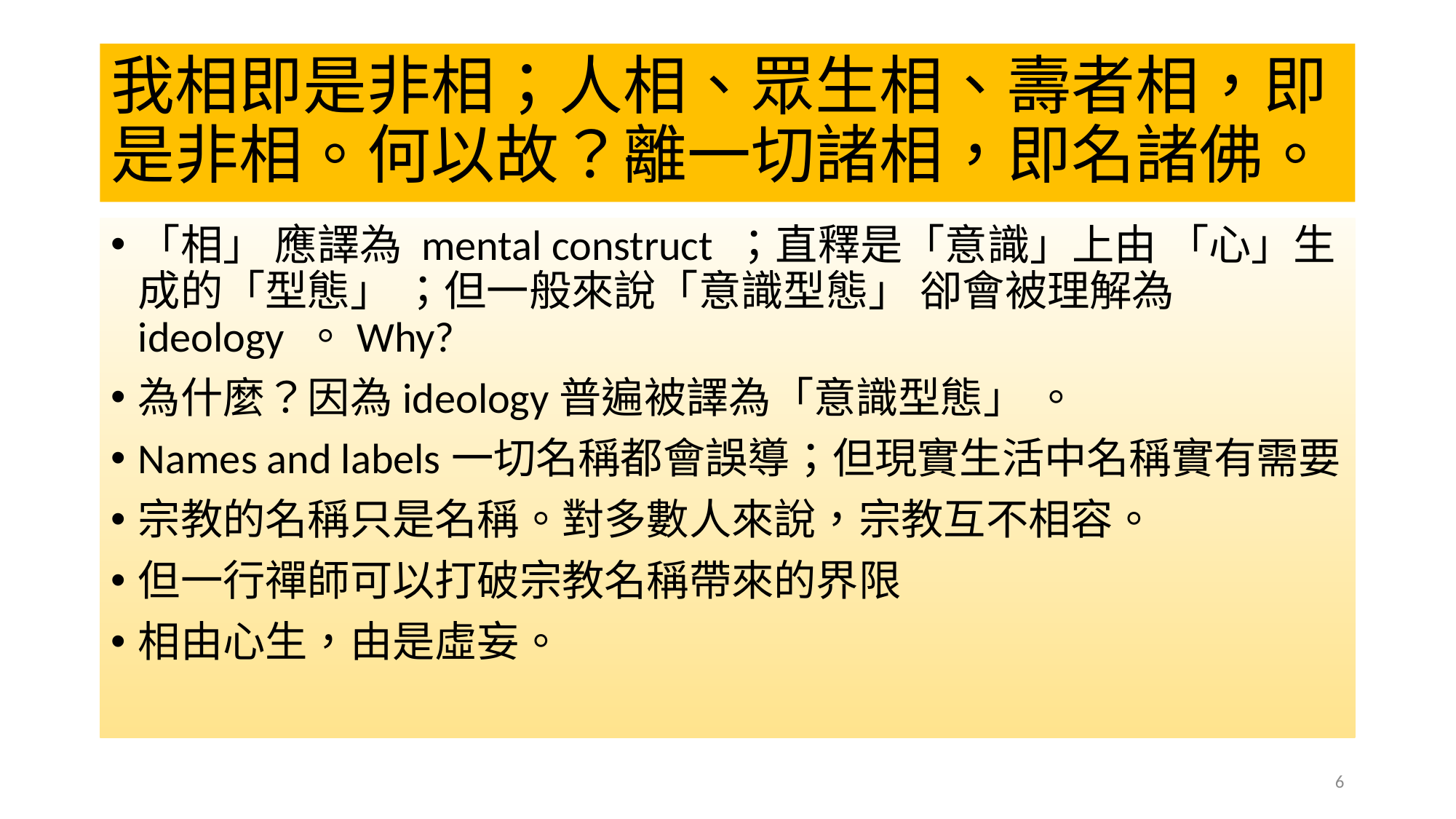

# 我相即是非相；人相、眾生相、壽者相，即是非相。何以故？離一切諸相，即名諸佛。
「相」 應譯為 mental construct ；直釋是「意識」上由 「心」生成的「型態」 ；但一般來說「意識型態」 卻會被理解為ideology 。Why?
為什麼？因為ideology普遍被譯為「意識型態」 。
Names and labels一切名稱都會誤導；但現實生活中名稱實有需要
宗教的名稱只是名稱。對多數人來說，宗教互不相容。
但一行禪師可以打破宗教名稱帶來的界限
相由心生，由是虛妄。

6